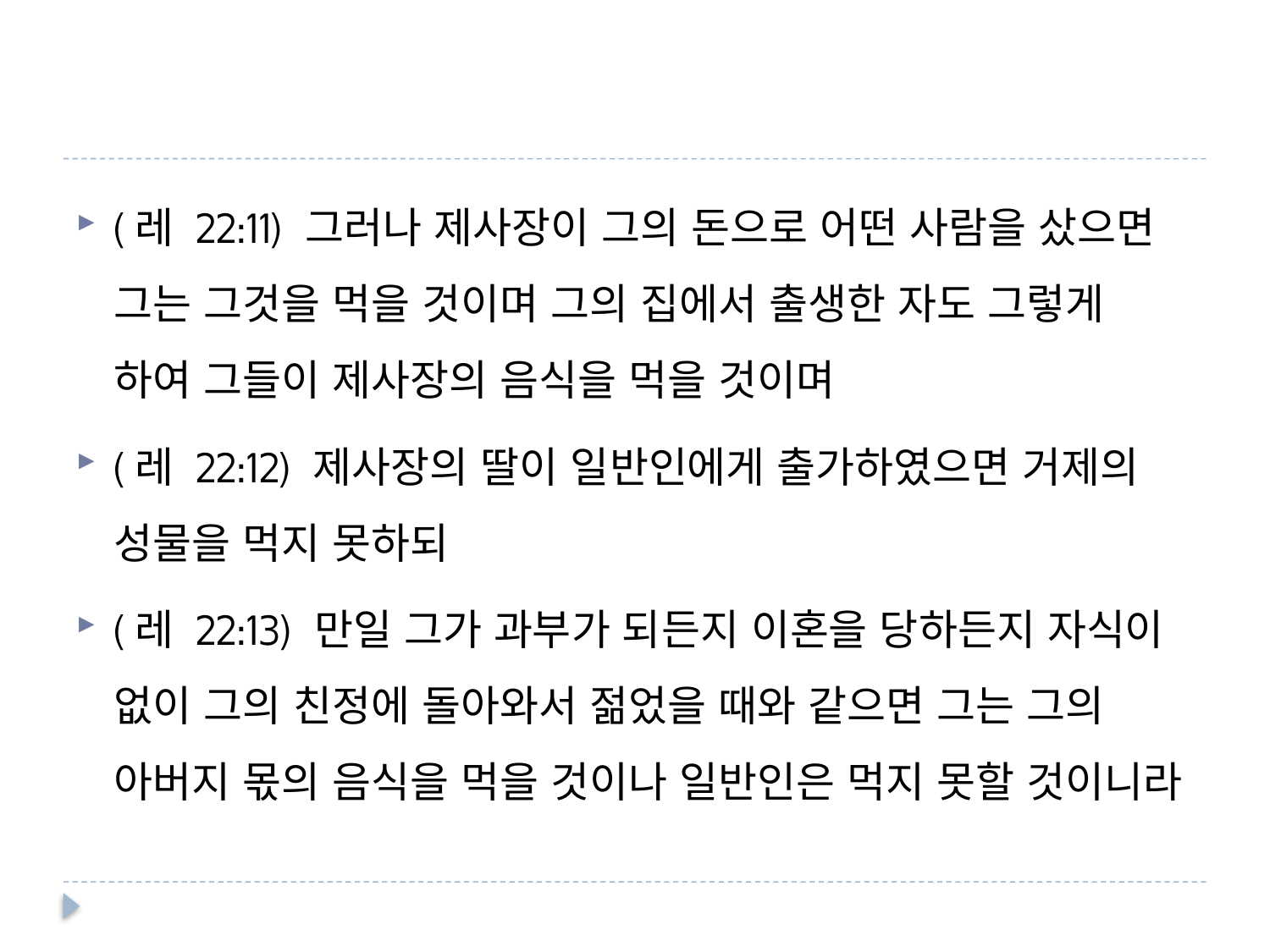

#
(레 22:11) 그러나 제사장이 그의 돈으로 어떤 사람을 샀으면 그는 그것을 먹을 것이며 그의 집에서 출생한 자도 그렇게 하여 그들이 제사장의 음식을 먹을 것이며
(레 22:12) 제사장의 딸이 일반인에게 출가하였으면 거제의 성물을 먹지 못하되
(레 22:13) 만일 그가 과부가 되든지 이혼을 당하든지 자식이 없이 그의 친정에 돌아와서 젊었을 때와 같으면 그는 그의 아버지 몫의 음식을 먹을 것이나 일반인은 먹지 못할 것이니라